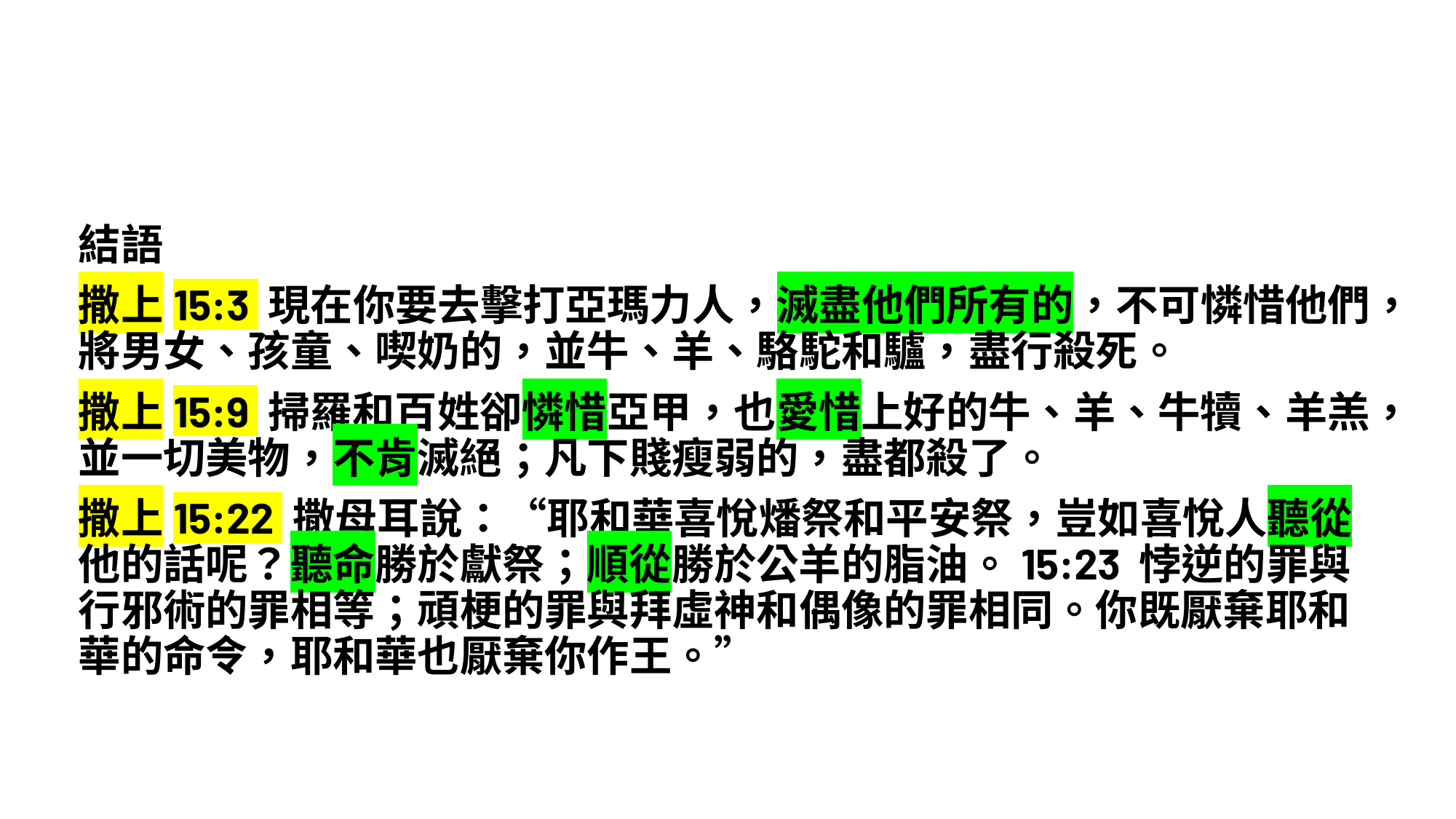

結語
撒上15:3 現在你要去擊打亞瑪力人，滅盡他們所有的，不可憐惜他們，將男女、孩童、喫奶的，並牛、羊、駱駝和驢，盡行殺死。
撒上15:9 掃羅和百姓卻憐惜亞甲，也愛惜上好的牛、羊、牛犢、羊羔，並一切美物，不肯滅絕；凡下賤瘦弱的，盡都殺了。
撒上15:22 撒母耳說：“耶和華喜悅燔祭和平安祭，豈如喜悅人聽從他的話呢？聽命勝於獻祭；順從勝於公羊的脂油。15:23 悖逆的罪與行邪術的罪相等；頑梗的罪與拜虛神和偶像的罪相同。你既厭棄耶和華的命令，耶和華也厭棄你作王。”